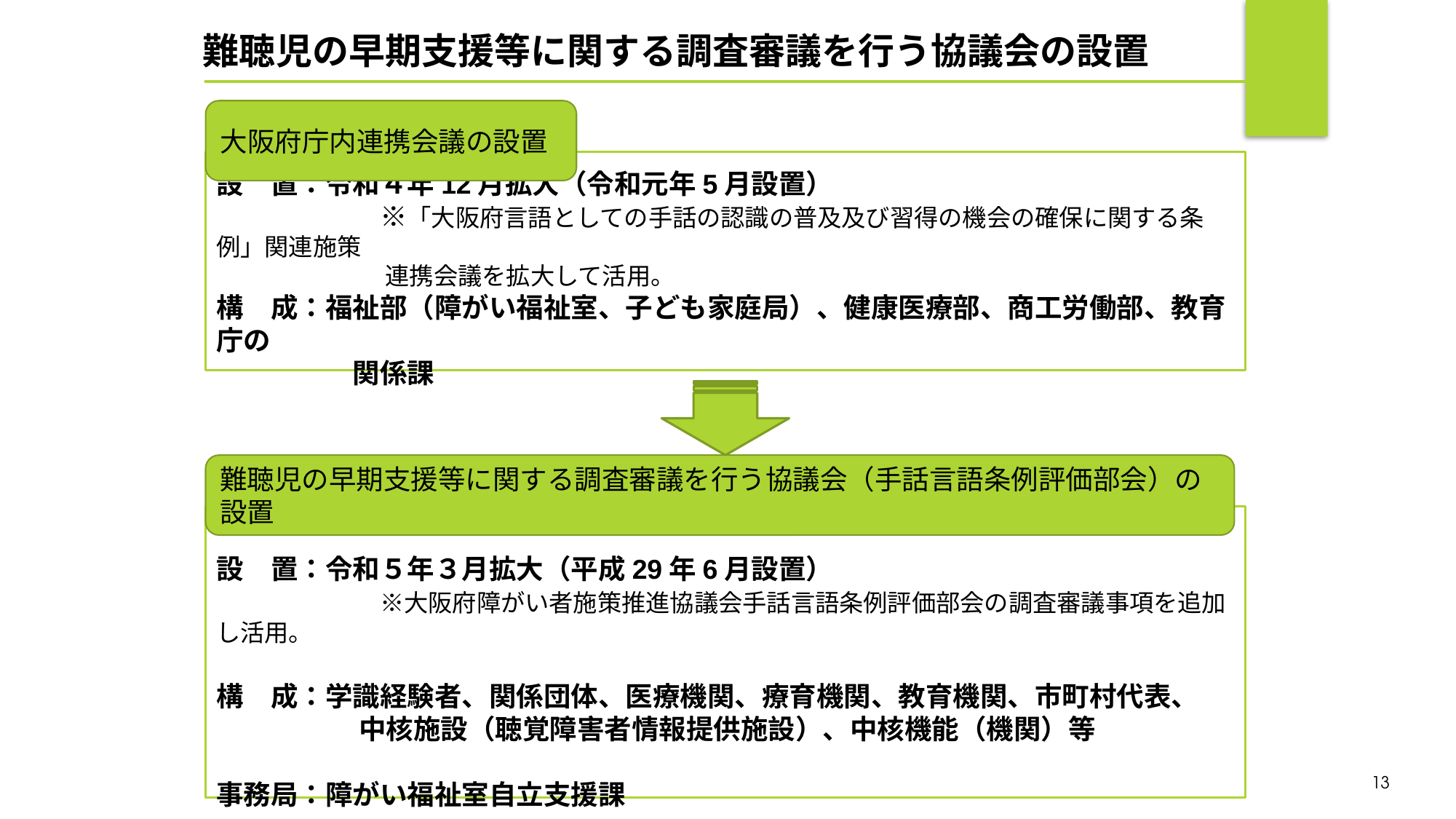

難聴児の早期支援等に関する調査審議を行う協議会の設置
大阪府庁内連携会議の設置

設　置：令和４年12月拡大（令和元年5月設置）
　　　　　　※「大阪府言語としての手話の認識の普及及び習得の機会の確保に関する条例」関連施策
　　　　　　　連携会議を拡大して活用。
構　成：福祉部（障がい福祉室、子ども家庭局）、健康医療部、商工労働部、教育庁の
　　　　　関係課

難聴児の早期支援等に関する調査審議を行う協議会（手話言語条例評価部会）の設置

設　置：令和５年３月拡大（平成29年6月設置）
　　　　　　※大阪府障がい者施策推進協議会手話言語条例評価部会の調査審議事項を追加し活用。

構　成：学識経験者、関係団体、医療機関、療育機関、教育機関、市町村代表、
　　　　　 中核施設（聴覚障害者情報提供施設）、中核機能（機関）等

事務局：障がい福祉室自立支援課
13